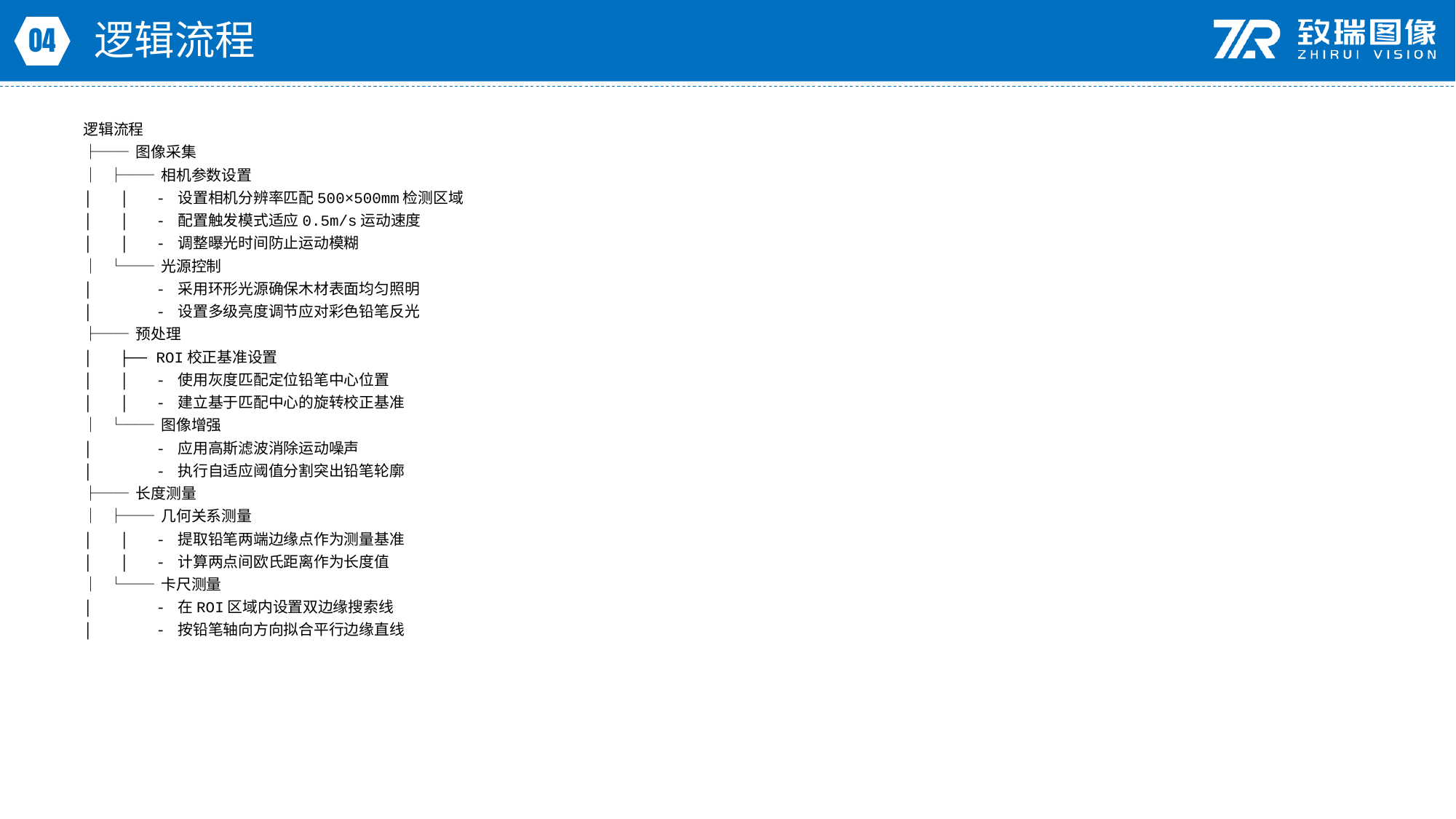

逻辑流程
04

逻辑流程
├── 图像采集
│   ├── 相机参数设置
│   │   - 设置相机分辨率匹配500×500mm检测区域
│   │   - 配置触发模式适应0.5m/s运动速度
│   │   - 调整曝光时间防止运动模糊
│   └── 光源控制
│       - 采用环形光源确保木材表面均匀照明
│       - 设置多级亮度调节应对彩色铅笔反光
├── 预处理
│   ├── ROI校正基准设置
│   │   - 使用灰度匹配定位铅笔中心位置
│   │   - 建立基于匹配中心的旋转校正基准
│   └── 图像增强
│       - 应用高斯滤波消除运动噪声
│       - 执行自适应阈值分割突出铅笔轮廓
├── 长度测量
│   ├── 几何关系测量
│   │   - 提取铅笔两端边缘点作为测量基准
│   │   - 计算两点间欧氏距离作为长度值
│   └── 卡尺测量
│       - 在ROI区域内设置双边缘搜索线
│       - 按铅笔轴向方向拟合平行边缘直线